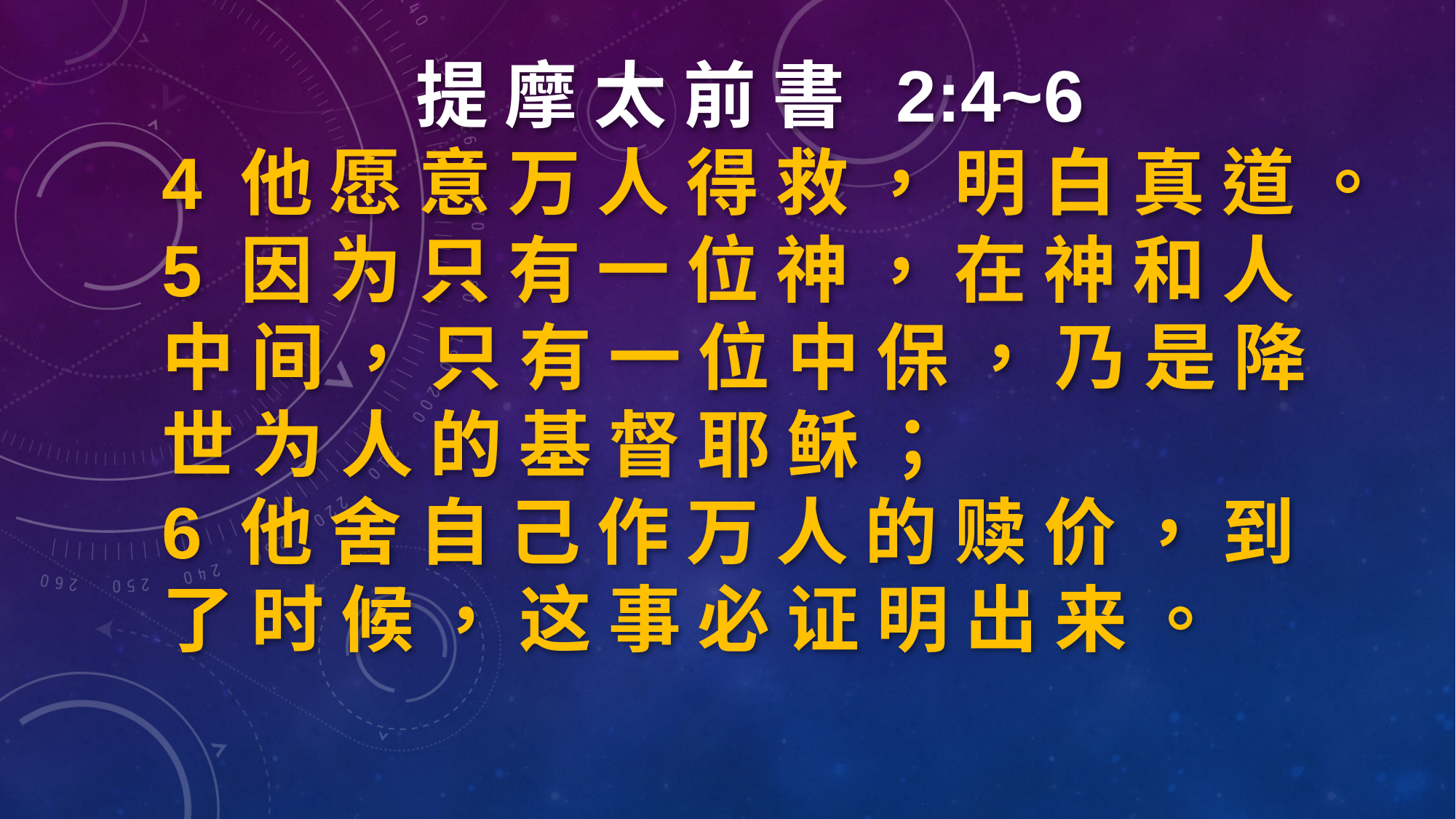

提 摩 太 前 書  2:4~6
4 他 愿 意 万 人 得 救 ， 明 白 真 道 。
5 因 为 只 有 一 位 神 ， 在 神 和 人 中 间 ， 只 有 一 位 中 保 ， 乃 是 降 世 为 人 的 基 督 耶 稣 ；
6 他 舍 自 己 作 万 人 的 赎 价 ， 到 了 时 候 ， 这 事 必 证 明 出 来 。